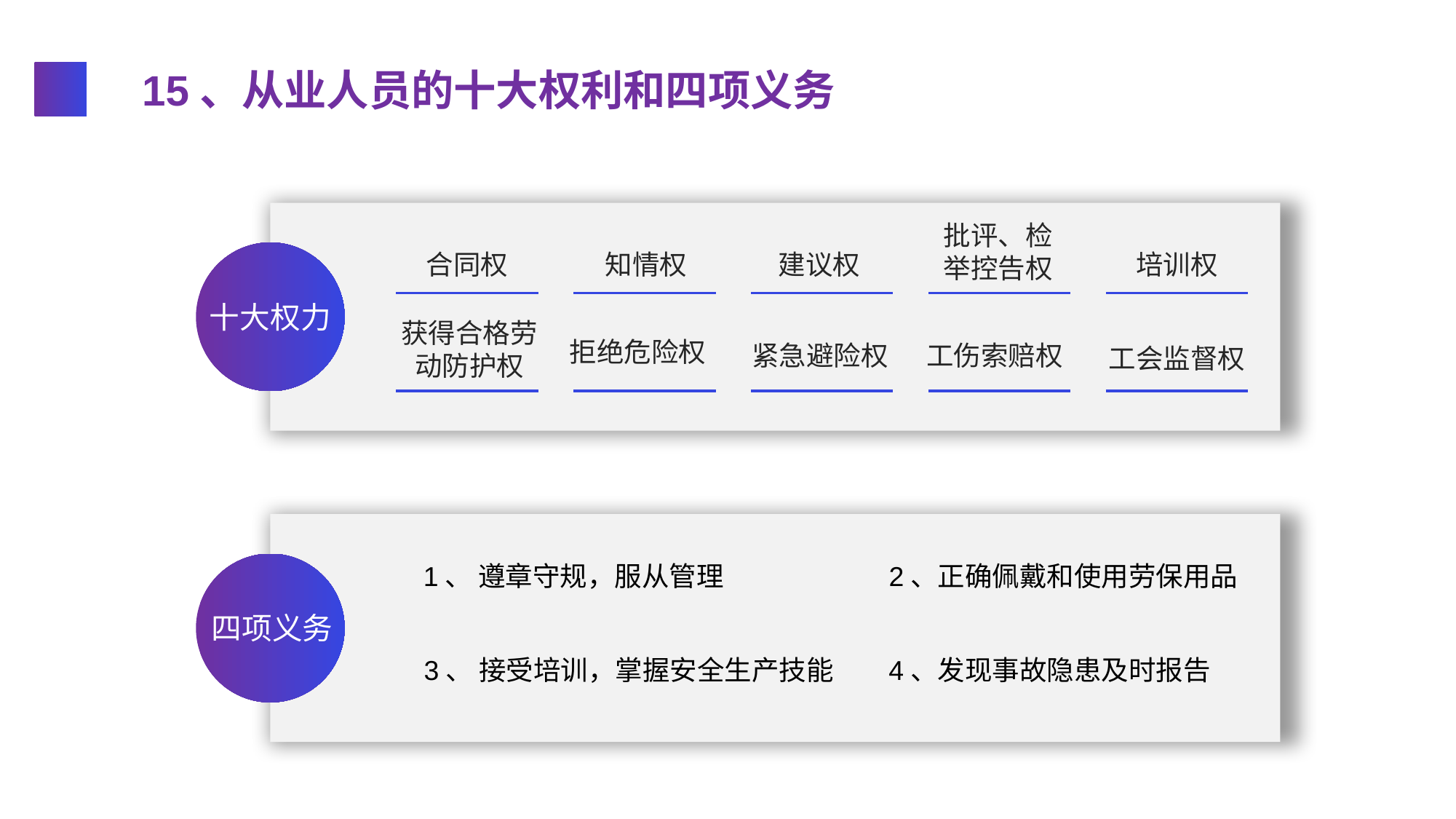

15、从业人员的十大权利和四项义务

批评、检举控告权
知情权
建议权
培训权

合同权
十大权力
获得合格劳动防护权
拒绝危险权
紧急避险权
工伤索赔权
工会监督权

1、 遵章守规，服从管理
2、正确佩戴和使用劳保用品
四项义务
3、 接受培训，掌握安全生产技能
4、发现事故隐患及时报告